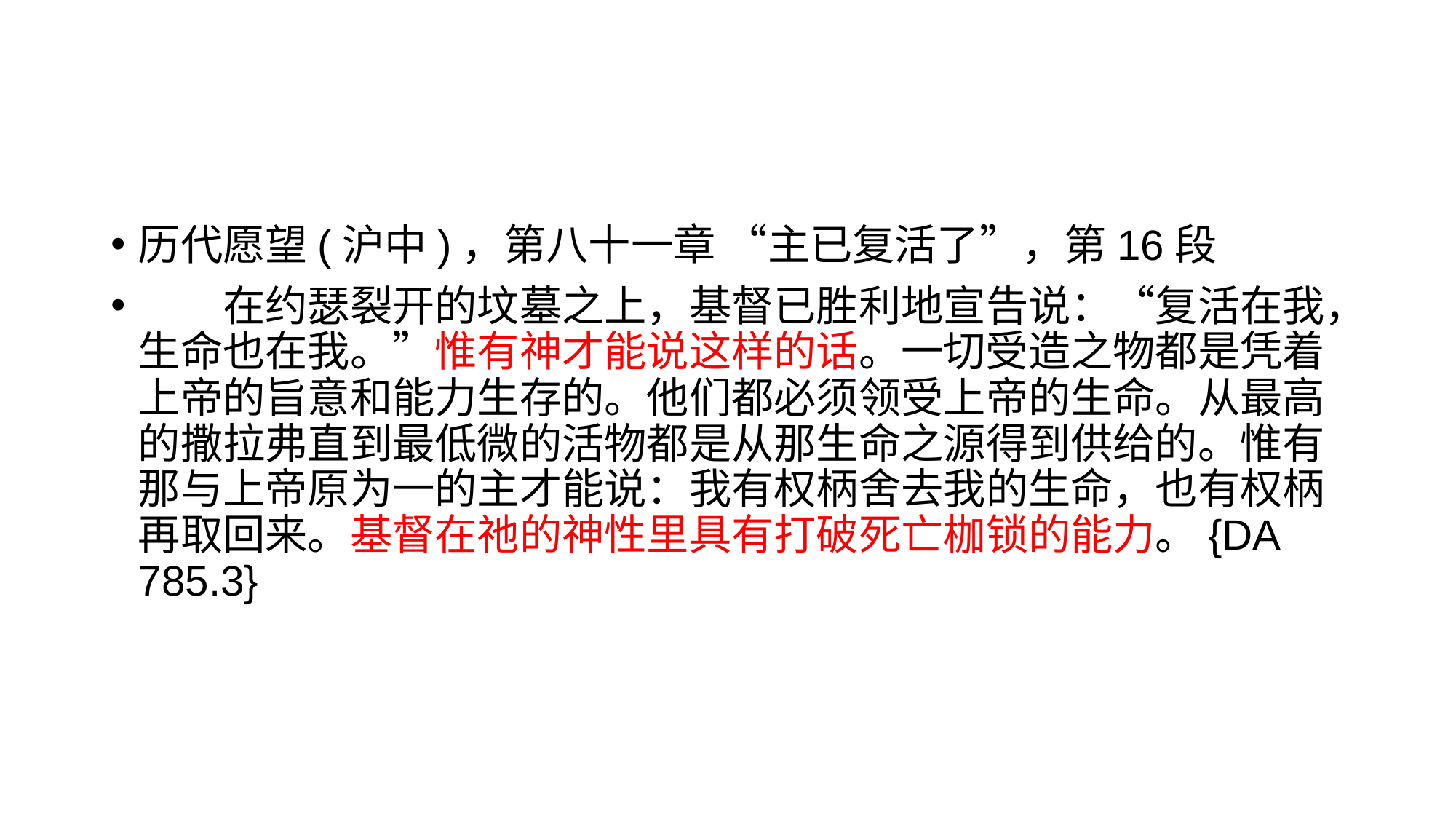

#
历代愿望(沪中)，第八十一章 “主已复活了”，第16段
　　在约瑟裂开的坟墓之上，基督已胜利地宣告说：“复活在我，生命也在我。”惟有神才能说这样的话。一切受造之物都是凭着上帝的旨意和能力生存的。他们都必须领受上帝的生命。从最高的撒拉弗直到最低微的活物都是从那生命之源得到供给的。惟有那与上帝原为一的主才能说：我有权柄舍去我的生命，也有权柄再取回来。基督在祂的神性里具有打破死亡枷锁的能力。{DA 785.3}